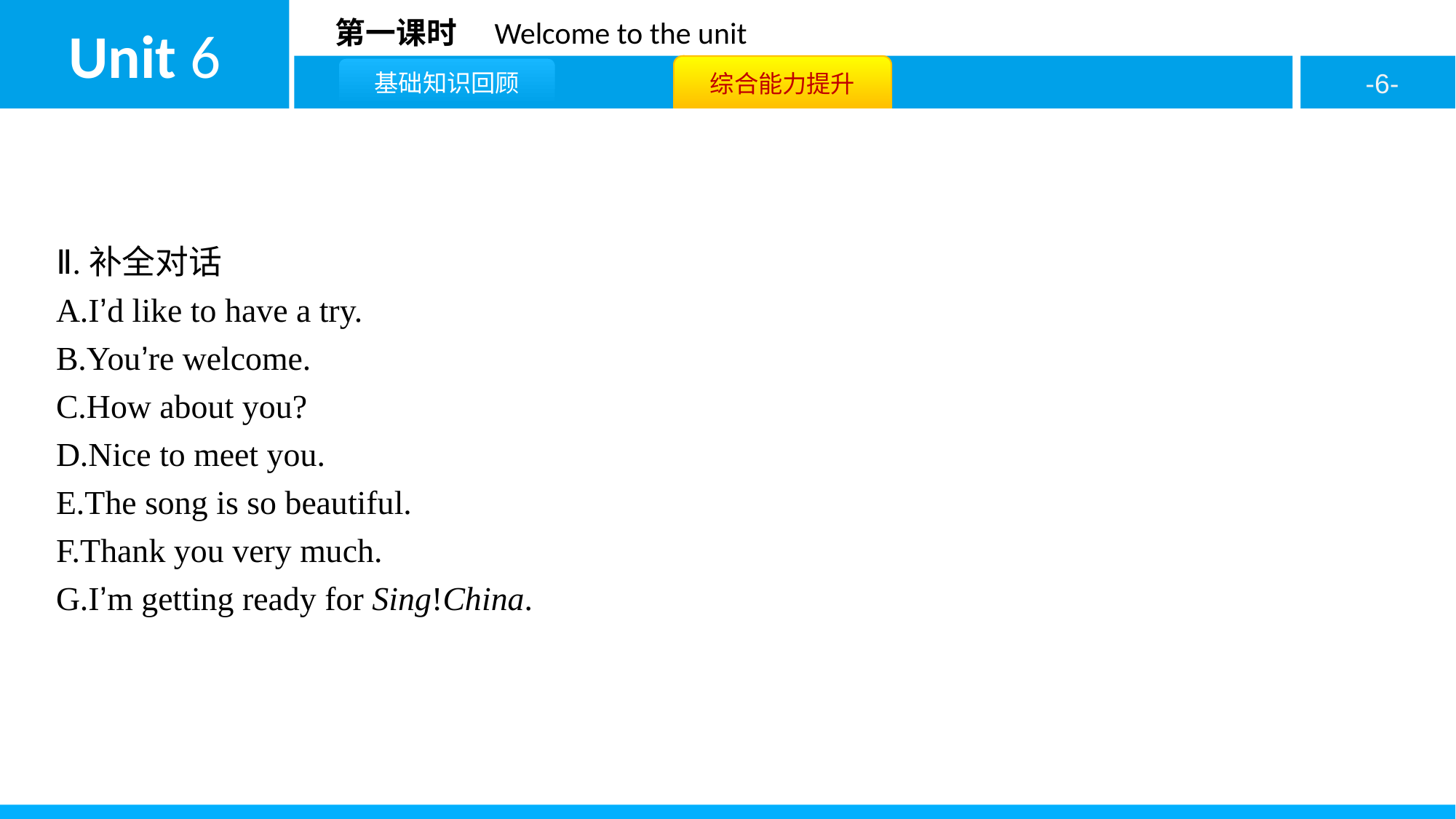

Ⅱ.补全对话
A.I’d like to have a try.
B.You’re welcome.
C.How about you?
D.Nice to meet you.
E.The song is so beautiful.
F.Thank you very much.
G.I’m getting ready for Sing!China.